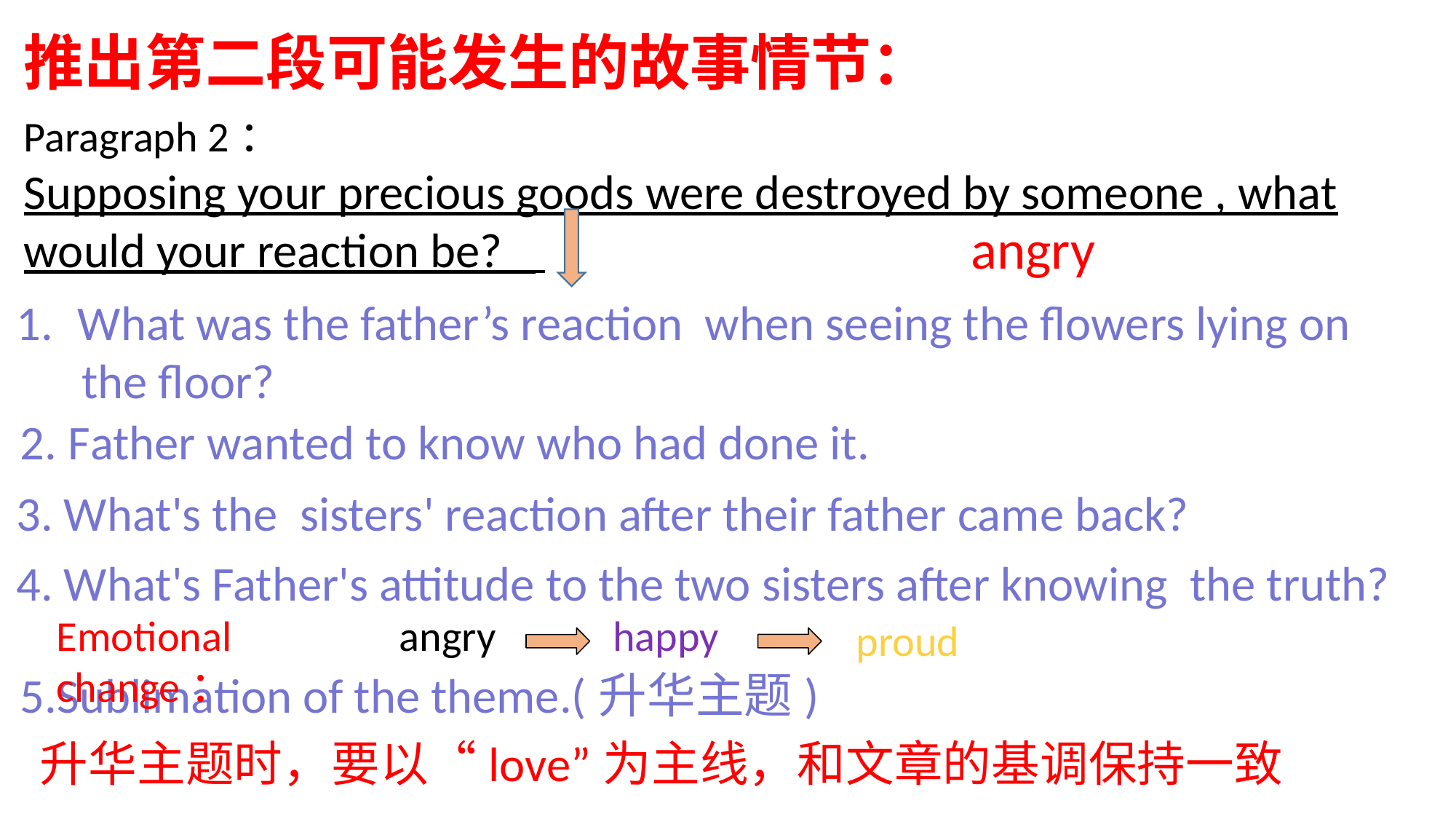

推出第二段可能发生的故事情节：

Paragraph 2：
Supposing your precious goods were destroyed by someone , what would your reaction be?

angry
What was the father’s reaction  when seeing the flowers lying on
      the floor?
2. Father wanted to know who had done it.
3. What's the  sisters' reaction after their father came back?
4. What's Father's attitude to the two sisters after knowing  the truth?
Emotional change：
angry
happy
proud

 5.Sublimation of the theme.(升华主题)
升华主题时，要以“love”为主线，和文章的基调保持一致